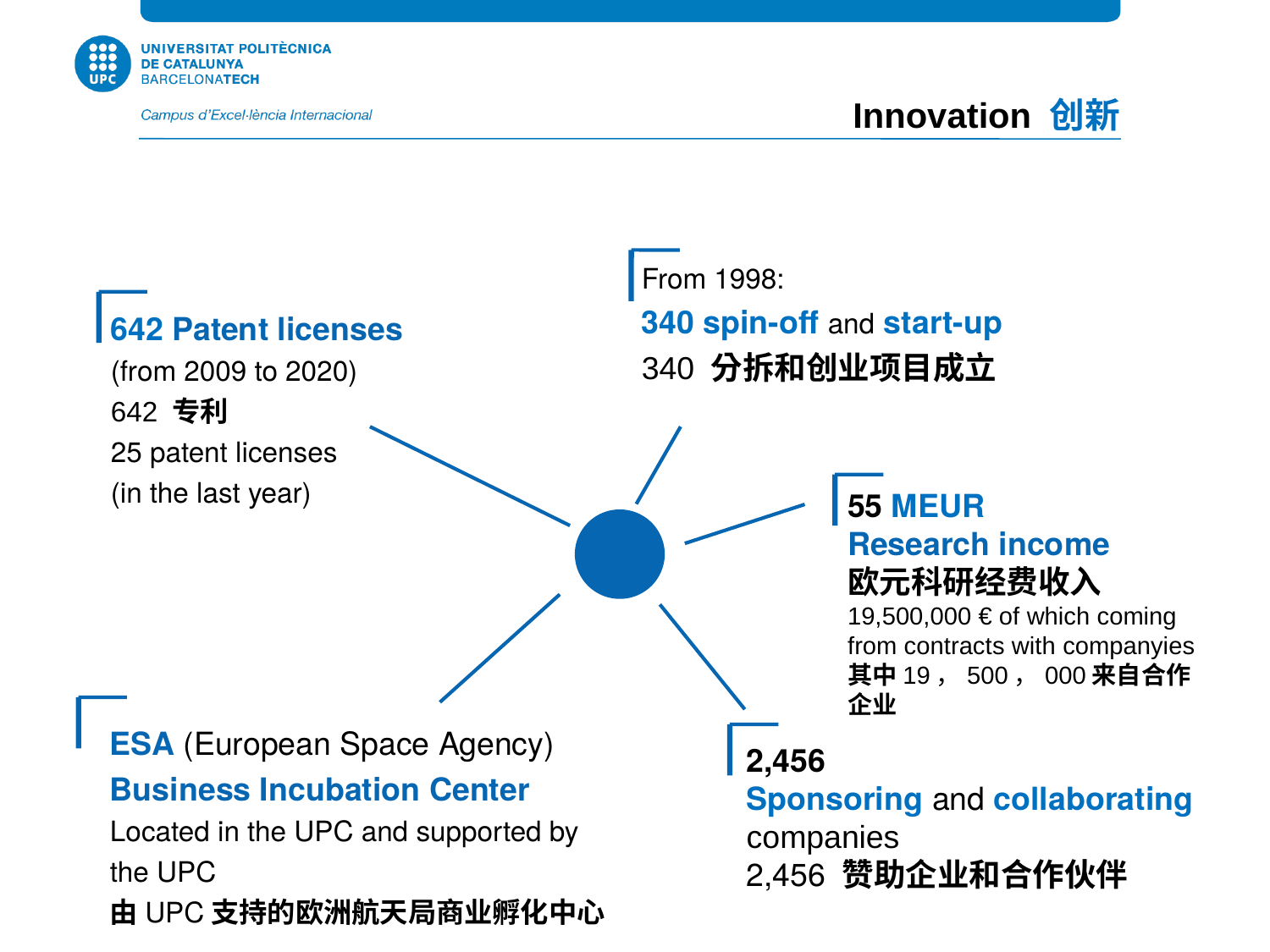

Innovation 创新

From 1998:
340 spin-off and start-up
340 分拆和创业项目成立

642 Patent licenses
(from 2009 to 2020)
642 专利
25 patent licenses
(in the last year)

55 MEUR
Research income        欧元科研经费收入19,500,000 € of which coming from contracts with companyies
其中19，500，000来自合作企业

ESA (European Space Agency)
Business Incubation Center
Located in the UPC and supported by the UPC
由UPC支持的欧洲航天局商业孵化中心

2,456
Sponsoring and collaborating companies
2,456 赞助企业和合作伙伴